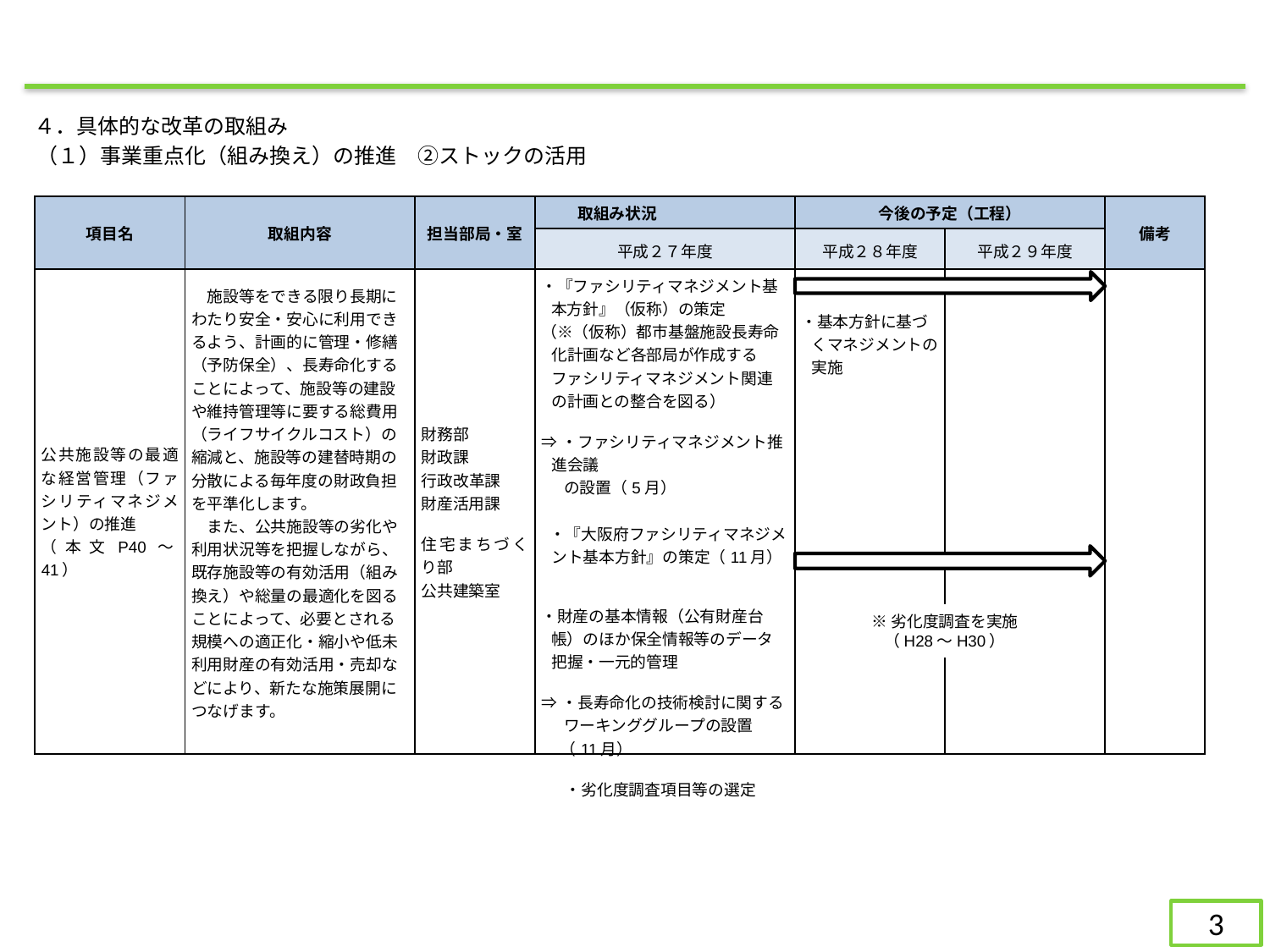

４．具体的な改革の取組み
（１）事業重点化（組み換え）の推進　②ストックの活用
| 項目名 | 取組内容 | 担当部局・室 | 取組み状況 | 今後の予定（工程） |  | 備考 |
| --- | --- | --- | --- | --- | --- | --- |
|  |  |  | 平成２７年度 | 平成２８年度 | 平成２９年度 |  |
| 公共施設等の最適な経営管理（ファシリティマネジメント）の推進 （本文P40～41） | 施設等をできる限り長期にわたり安全・安心に利用できるよう、計画的に管理・修繕（予防保全）、長寿命化することによって、施設等の建設や維持管理等に要する総費用（ライフサイクルコスト）の縮減と、施設等の建替時期の分散による毎年度の財政負担を平準化します。 　また、公共施設等の劣化や利用状況等を把握しながら、既存施設等の有効活用（組み換え）や総量の最適化を図ることによって、必要とされる規模への適正化・縮小や低未利用財産の有効活用・売却などにより、新たな施策展開につなげます。 | 財務部 財政課 行政改革課 財産活用課   住宅まちづくり部 公共建築室 | ・『ファシリティマネジメント基本方針』（仮称）の策定 （※（仮称）都市基盤施設長寿命化計画など各部局が作成するファシリティマネジメント関連の計画との整合を図る） ⇒・ファシリティマネジメント推進会議 の設置（5月） 　 ・『大阪府ファシリティマネジメント基本方針』の策定（11月） ・財産の基本情報（公有財産台帳）のほか保全情報等のデータ把握・一元的管理 ⇒・長寿命化の技術検討に関する ワーキンググループの設置 （11月） 　・劣化度調査項目等の選定 | ・基本方針に基づくマネジメントの実施 |  |  |

※劣化度調査を実施
（H28～H30）
3